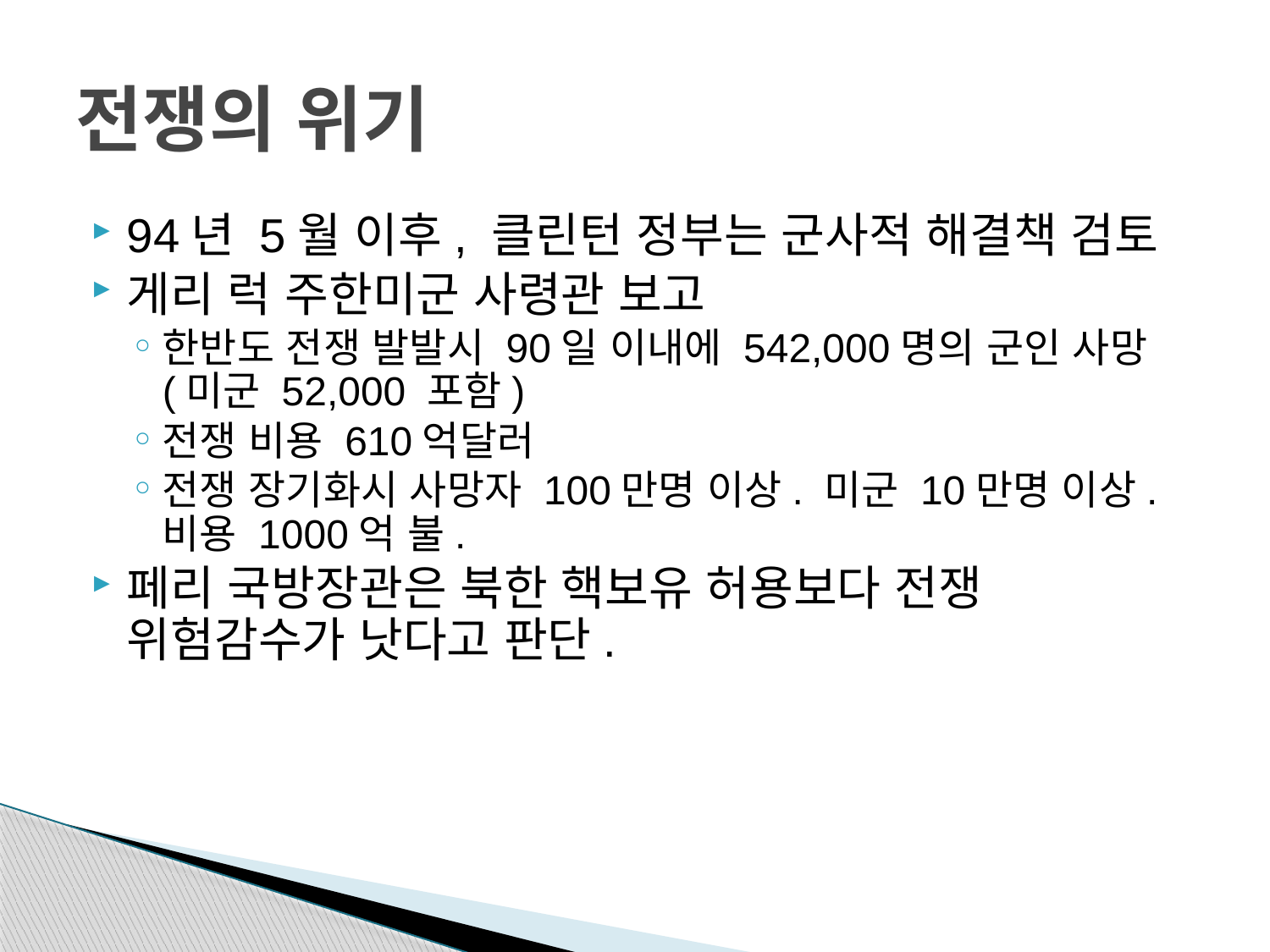

# 전쟁의 위기
94년 5월 이후, 클린턴 정부는 군사적 해결책 검토
게리 럭 주한미군 사령관 보고
한반도 전쟁 발발시 90일 이내에 542,000명의 군인 사망 (미군 52,000 포함)
전쟁 비용 610억달러
전쟁 장기화시 사망자 100만명 이상. 미군 10만명 이상. 비용 1000억 불.
페리 국방장관은 북한 핵보유 허용보다 전쟁 위험감수가 낫다고 판단.